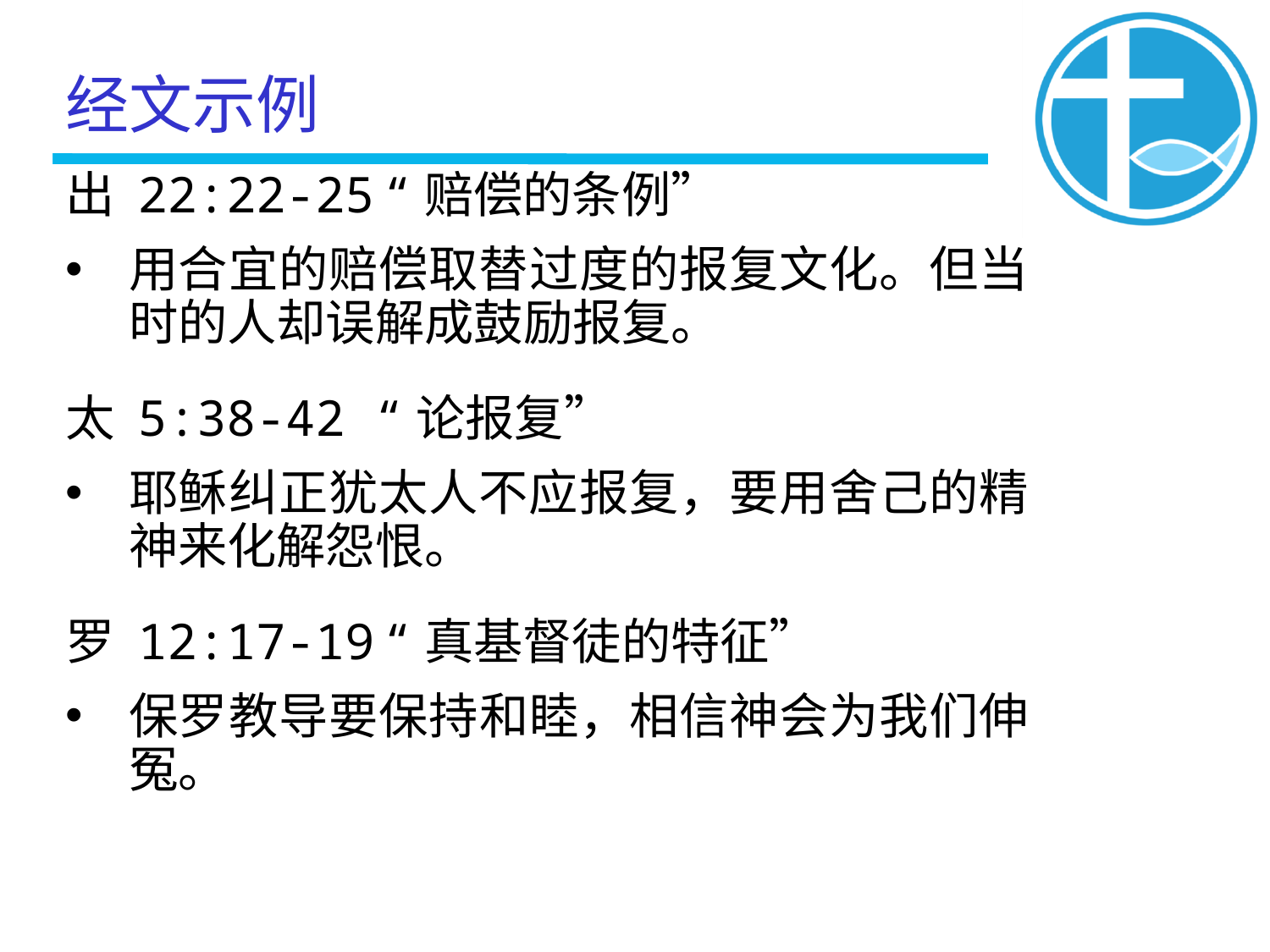

经文示例

出 22:22-25	“赔偿的条例”
用合宜的赔偿取替过度的报复文化。但当时的人却误解成鼓励报复。
太 5:38-42 “论报复”
耶稣纠正犹太人不应报复，要用舍己的精神来化解怨恨。
罗 12:17-19	“真基督徒的特征”
保罗教导要保持和睦，相信神会为我们伸冤。